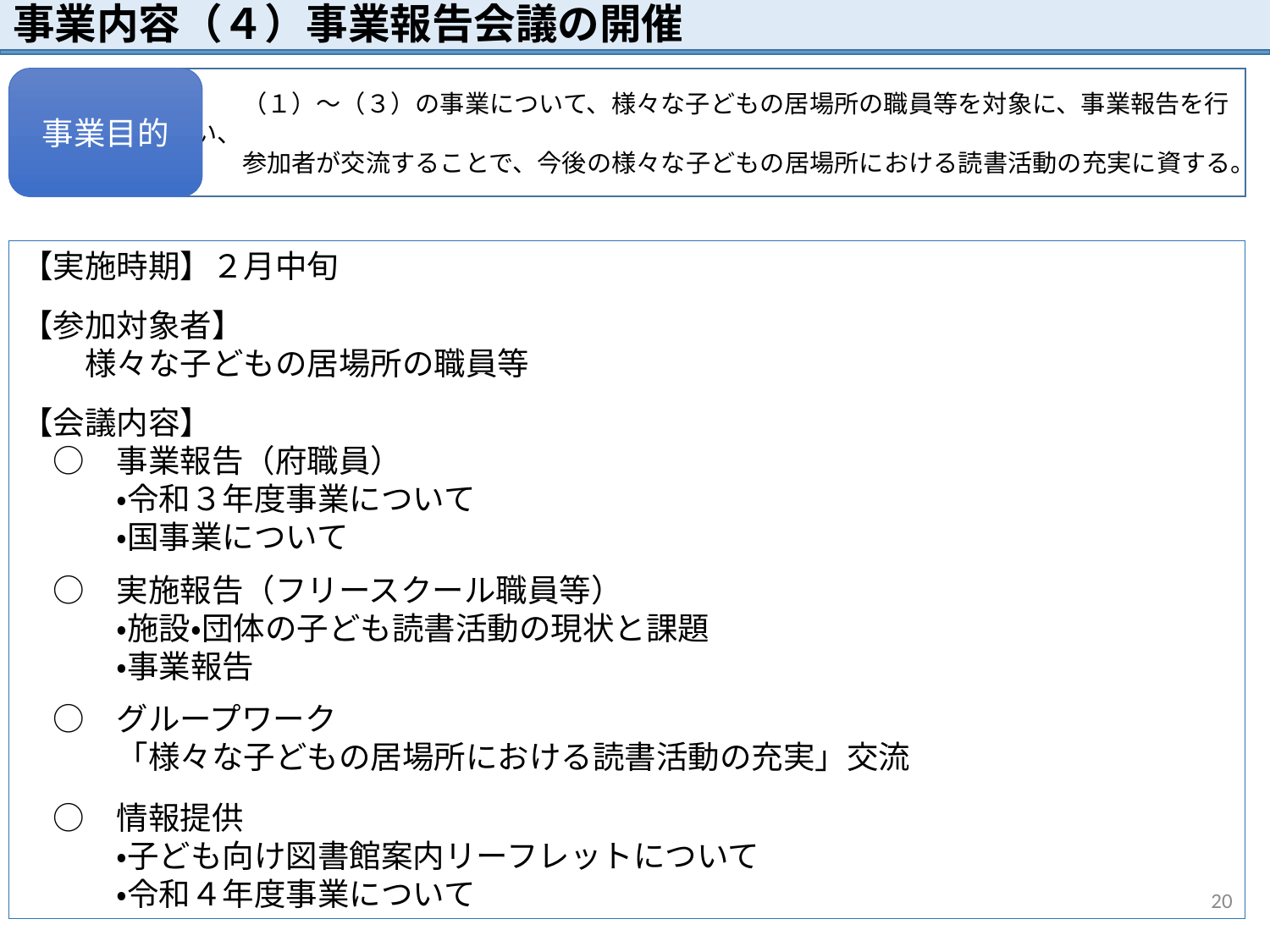

# 事業内容（４）事業報告会議の開催

事業目的
　　（１）～（３）の事業について、様々な子どもの居場所の職員等を対象に、事業報告を行い、
　　参加者が交流することで、今後の様々な子どもの居場所における読書活動の充実に資する。
【実施時期】２月中旬

【参加対象者】
　　様々な子どもの居場所の職員等

【会議内容】
　○　事業報告（府職員）
　　　・令和３年度事業について
　　　・国事業について

　○　実施報告（フリースクール職員等）
　　　・施設・団体の子ども読書活動の現状と課題
　　　・事業報告

　○　グループワーク
　　　「様々な子どもの居場所における読書活動の充実」交流

　○　情報提供
　　　・子ども向け図書館案内リーフレットについて
　　　・令和４年度事業について
20